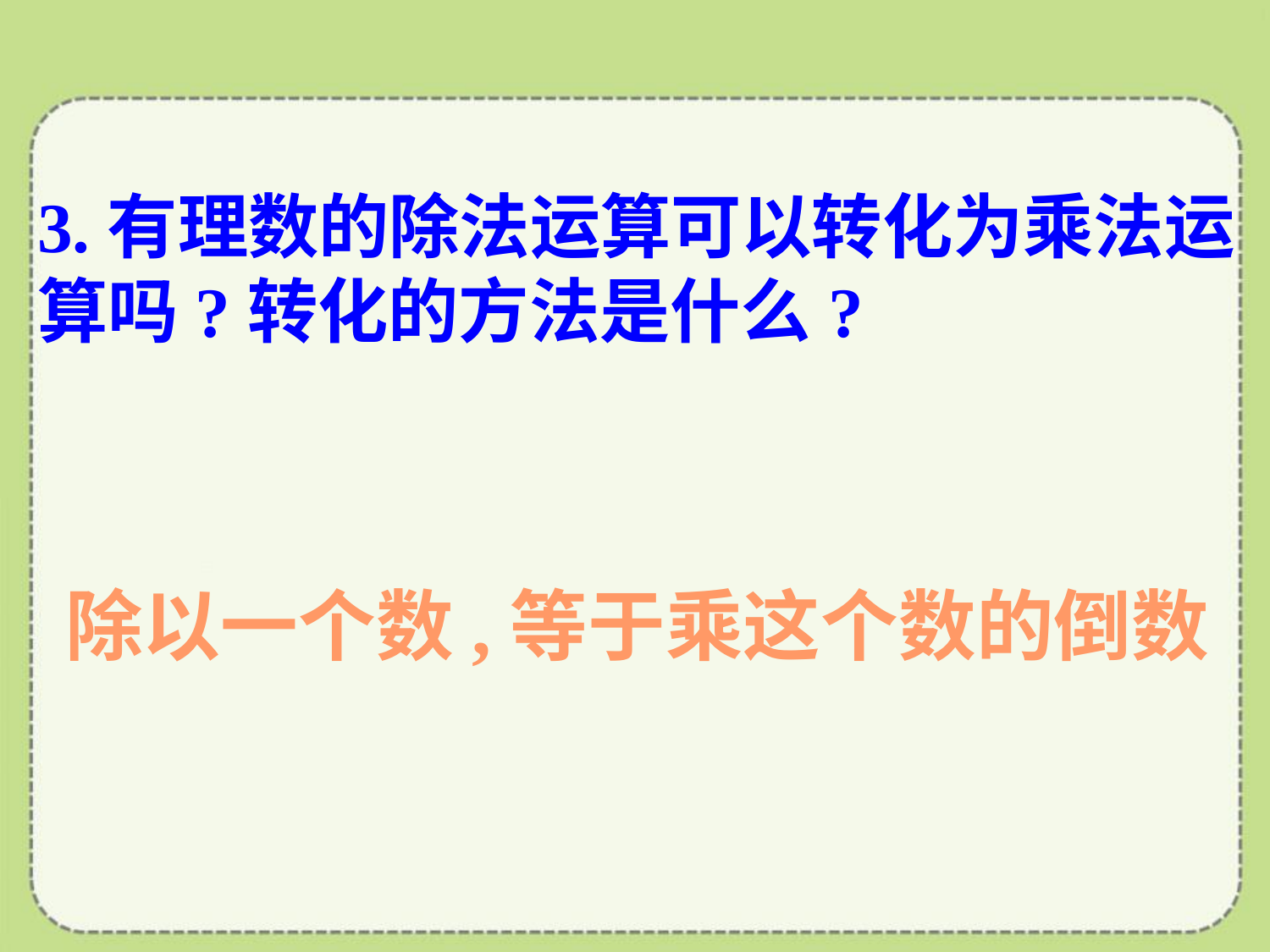

3.有理数的除法运算可以转化为乘法运算吗?转化的方法是什么?
除以一个数,等于乘这个数的倒数